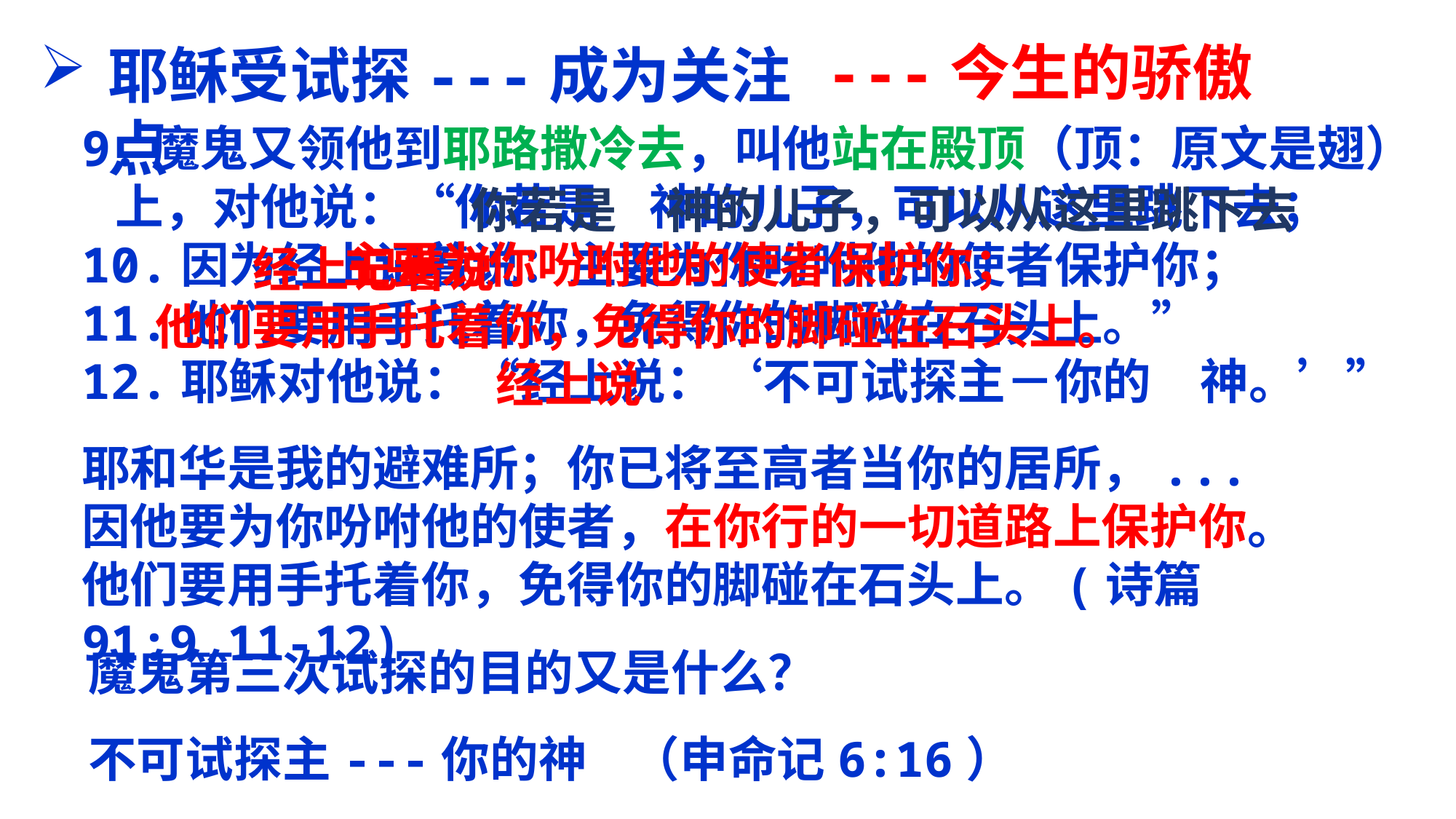

---今生的骄傲
耶稣受试探---成为关注点
9.魔鬼又领他到耶路撒冷去，叫他站在殿顶（顶：原文是翅）
  上，对他说：“你若是　神的儿子，可以从这里跳下去；
10.因为经上记着说：主要为你吩咐他的使者保护你；
11.他们要用手托着你，免得你的脚碰在石头上。”
12.耶稣对他说：“经上说：‘不可试探主－你的　神。’”
你若是　神的儿子，可以从这里跳下去
                主要为你吩咐他的使者保护你；
他们要用手托着你，免得你的脚碰在石头上。
经上记着说
经上说
不可试探主---你的神    （申命记6:16）
耶和华是我的避难所；你已将至高者当你的居所，...
因他要为你吩咐他的使者，在你行的一切道路上保护你。
他们要用手托着你，免得你的脚碰在石头上。(诗篇91:9,11-12)
魔鬼第三次试探的目的又是什么？